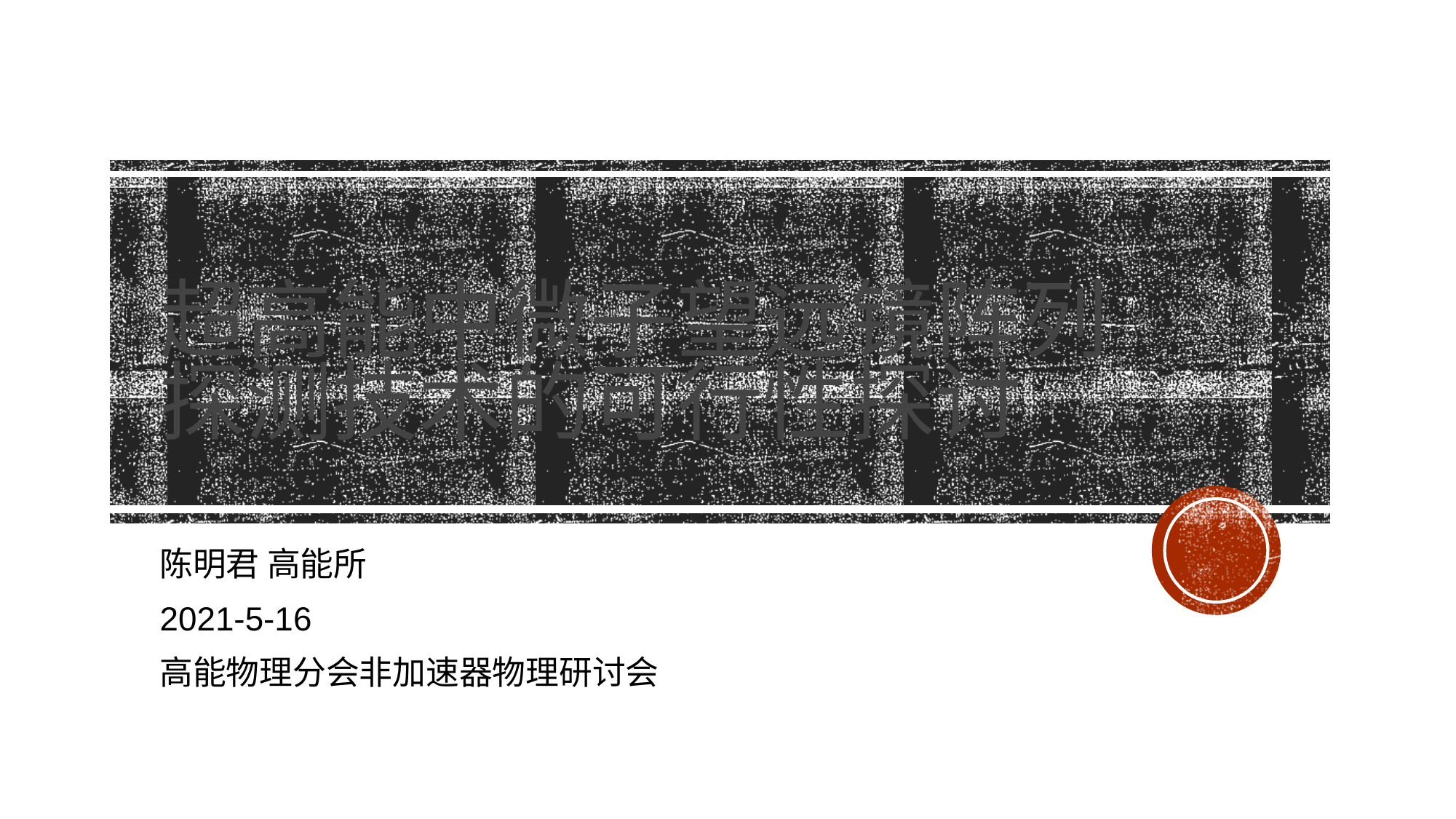

# 超高能中微子望远镜阵列 探测技术的可行性探讨
陈明君 高能所
2021-5-16
高能物理分会非加速器物理研讨会